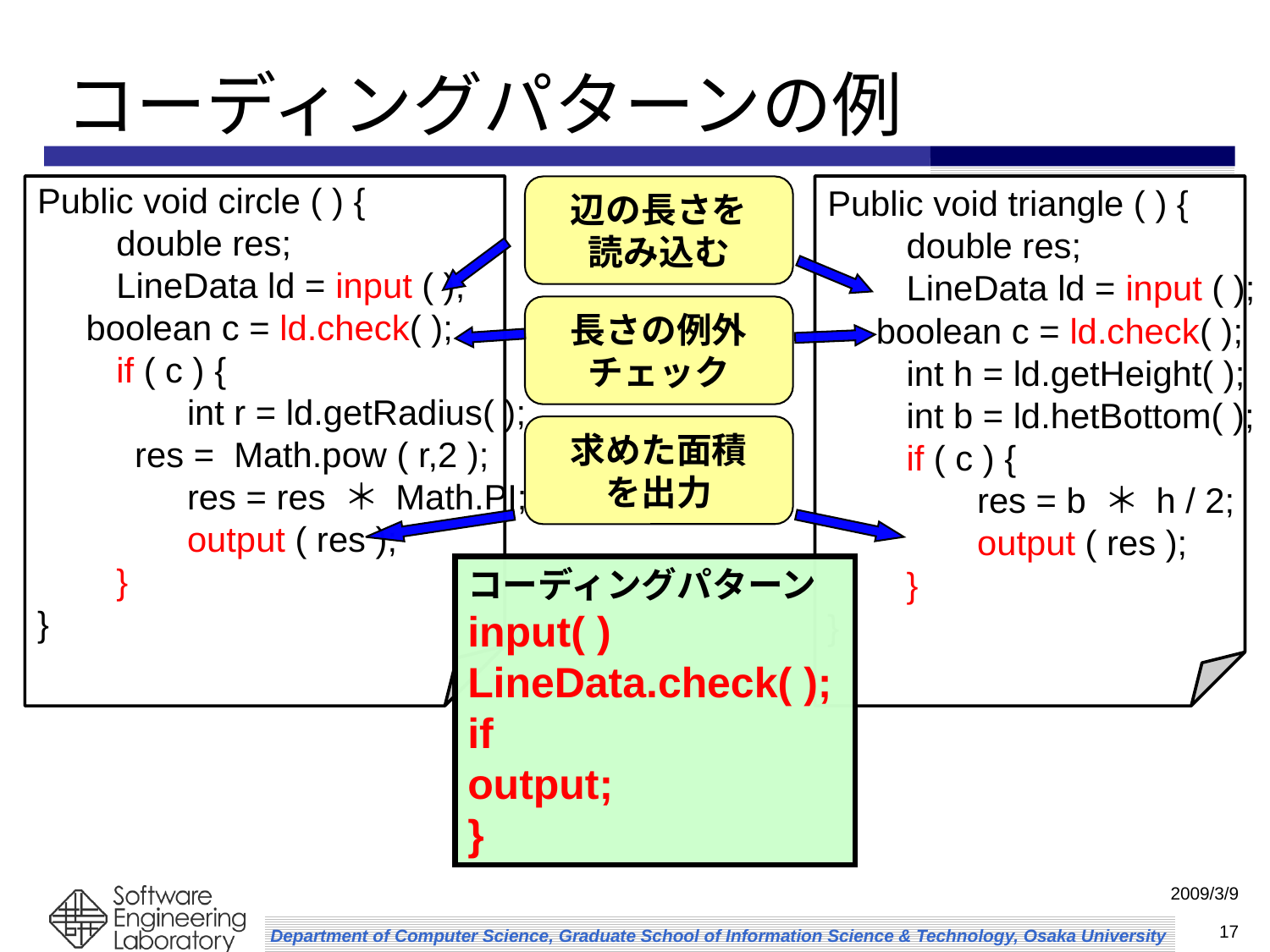

コーディングパターンの例
Public void circle ( ) {
　　double res;
　　LineData ld = input ( );
     boolean c = ld.check( );
　　if ( c ) {
　　　　int r = ld.getRadius( );
          res =  Math.pow ( r,2 );
　　　　res = res ＊ Math.PI;
　　　　output ( res );
　　}
}
辺の長さを
読み込む
Public void triangle ( ) {
　　double res;
　　LineData ld = input ( );
     boolean c = ld.check( );
　　int h = ld.getHeight( );
　　int b = ld.hetBottom( );
　　if ( c ) {
　　　　res = b ＊ h / 2;
　　　　output ( res );
　　}
}

長さの例外
チェック

求めた面積
を出力

コーディングパターン
input( )
LineData.check( );
if
output;
}
2009/3/9
17